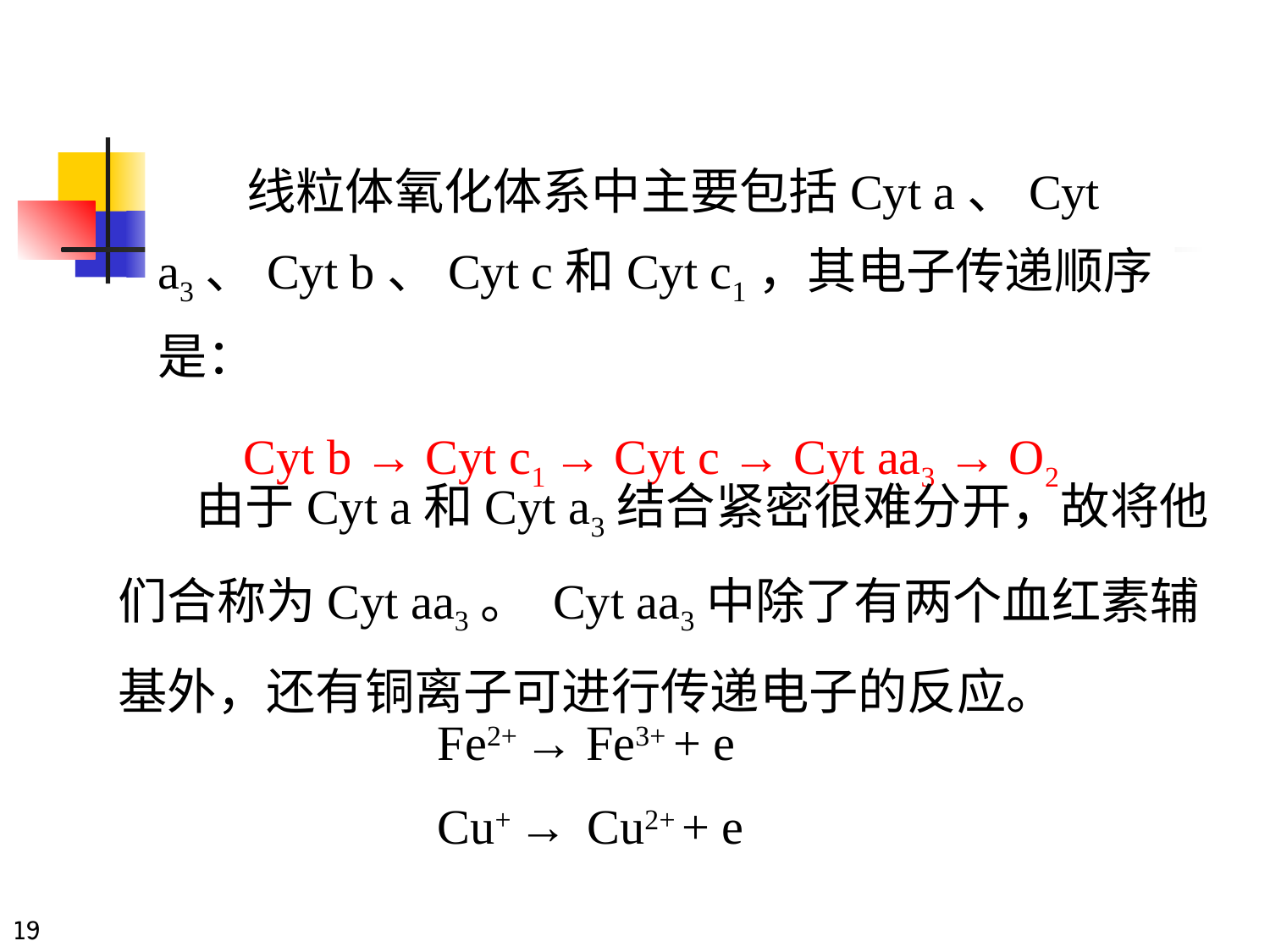

线粒体氧化体系中主要包括Cyt a、Cyt a3、Cyt b、Cyt c和Cyt c1，其电子传递顺序是：
       Cyt b → Cyt c1 → Cyt c → Cyt aa3 → O2
      由于Cyt a和Cyt a3结合紧密很难分开，故将他们合称为Cyt aa3。 Cyt aa3中除了有两个血红素辅基外，还有铜离子可进行传递电子的反应。
Fe2+ → Fe3+ + e
Cu+ →  Cu2+ + e
19